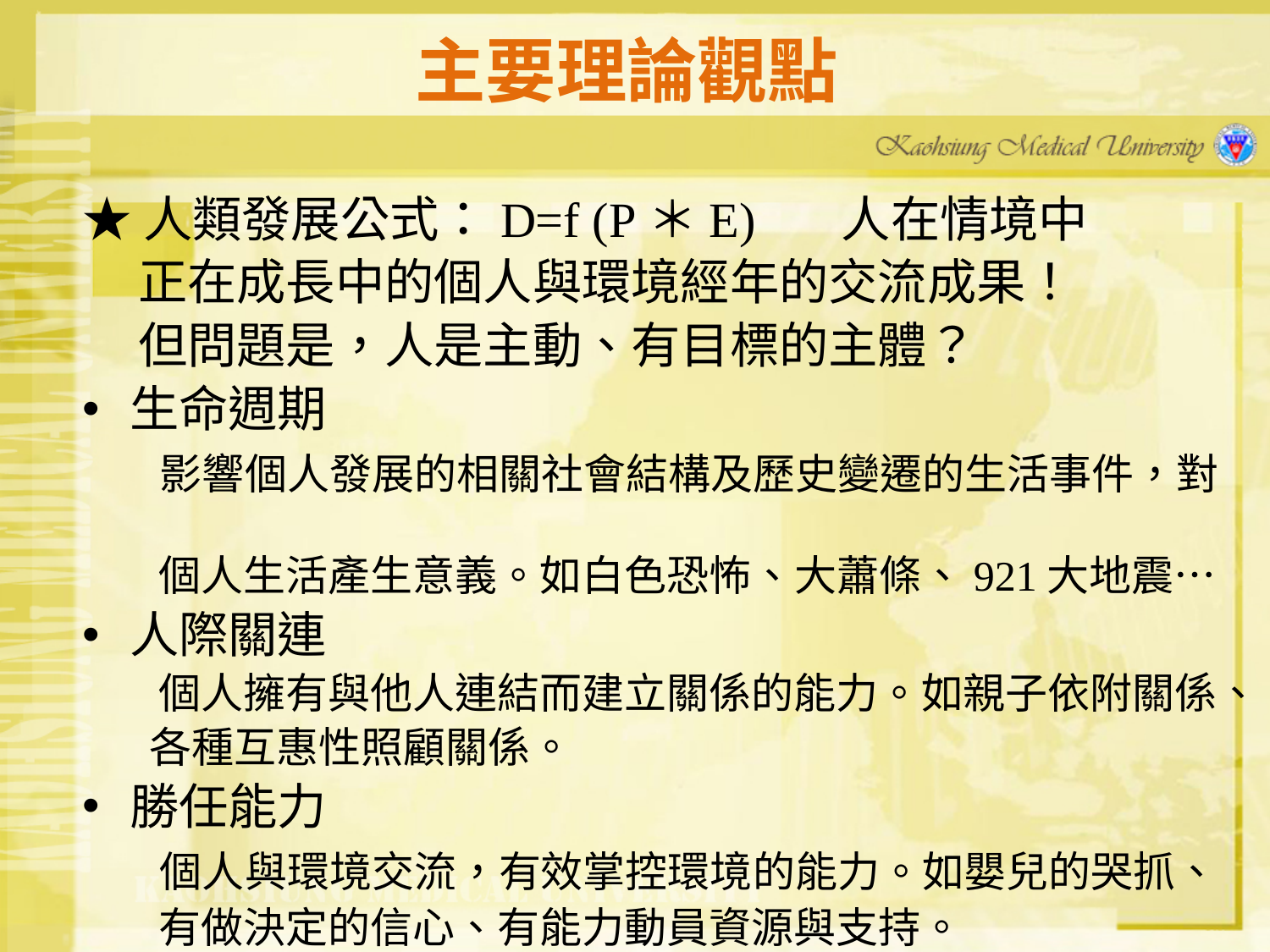

主要理論觀點

★人類發展公式：D=f (P＊E)      人在情境中
    正在成長中的個人與環境經年的交流成果！
    但問題是，人是主動、有目標的主體？
生命週期
      影響個人發展的相關社會結構及歷史變遷的生活事件，對
       個人生活產生意義。如白色恐怖、大蕭條、921大地震…
人際關連
       個人擁有與他人連結而建立關係的能力。如親子依附關係、
      各種互惠性照顧關係。
勝任能力
      個人與環境交流，有效掌控環境的能力。如嬰兒的哭抓、
       有做決定的信心、有能力動員資源與支持。